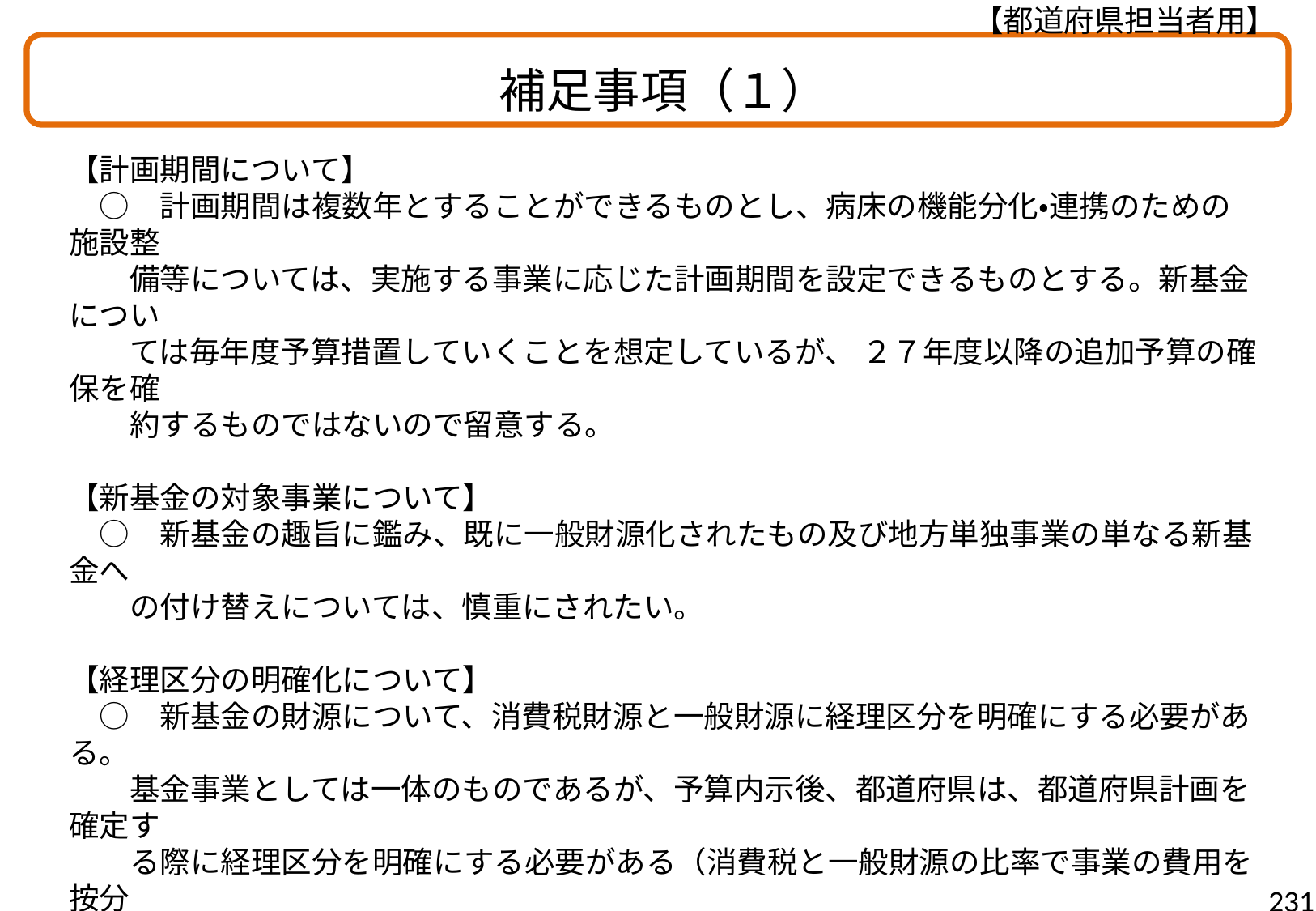

【都道府県担当者用】

補足事項（１）
【計画期間について】
　○　計画期間は複数年とすることができるものとし、病床の機能分化・連携のための施設整
　　備等については、実施する事業に応じた計画期間を設定できるものとする。新基金につい
　　ては毎年度予算措置していくことを想定しているが、 ２７年度以降の追加予算の確保を確
　　約するものではないので留意する。

【新基金の対象事業について】
　○　新基金の趣旨に鑑み、既に一般財源化されたもの及び地方単独事業の単なる新基金へ
　　の付け替えについては、慎重にされたい。

【経理区分の明確化について】
　○　新基金の財源について、消費税財源と一般財源に経理区分を明確にする必要がある。
　　基金事業としては一体のものであるが、予算内示後、都道府県は、都道府県計画を確定す
　　る際に経理区分を明確にする必要がある（消費税と一般財源の比率で事業の費用を按分
　   することは可能）。
231